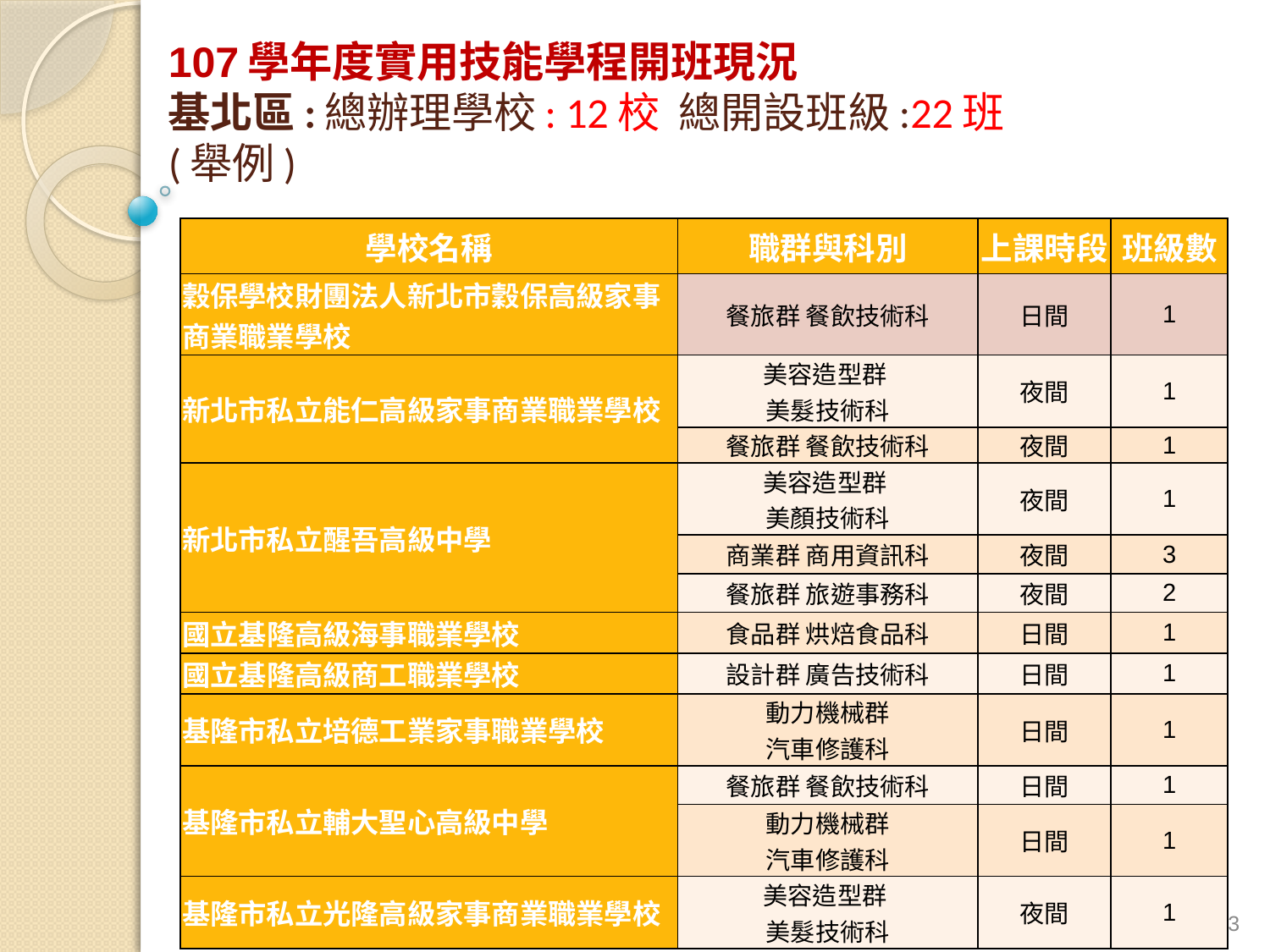

# 107學年度實用技能學程開班現況 基北區:總辦理學校: 12校  總開設班級:22班 (舉例)
| 學校名稱 | 職群與科別 | 上課時段 | 班級數 |
| --- | --- | --- | --- |
| 穀保學校財團法人新北市穀保高級家事商業職業學校 | 餐旅群 餐飲技術科 | 日間 | 1 |
| 新北市私立能仁高級家事商業職業學校 | 美容造型群 美髮技術科 | 夜間 | 1 |
|  | 餐旅群 餐飲技術科 | 夜間 | 1 |
| 新北市私立醒吾高級中學 | 美容造型群 美顏技術科 | 夜間 | 1 |
|  | 商業群 商用資訊科 | 夜間 | 3 |
|  | 餐旅群 旅遊事務科 | 夜間 | 2 |
| 國立基隆高級海事職業學校 | 食品群 烘焙食品科 | 日間 | 1 |
| 國立基隆高級商工職業學校 | 設計群 廣告技術科 | 日間 | 1 |
| 基隆市私立培德工業家事職業學校 | 動力機械群 汽車修護科 | 日間 | 1 |
| 基隆市私立輔大聖心高級中學 | 餐旅群 餐飲技術科 | 日間 | 1 |
|  | 動力機械群 汽車修護科 | 日間 | 1 |
| 基隆市私立光隆高級家事商業職業學校 | 美容造型群 美髮技術科 | 夜間 | 1 |

53